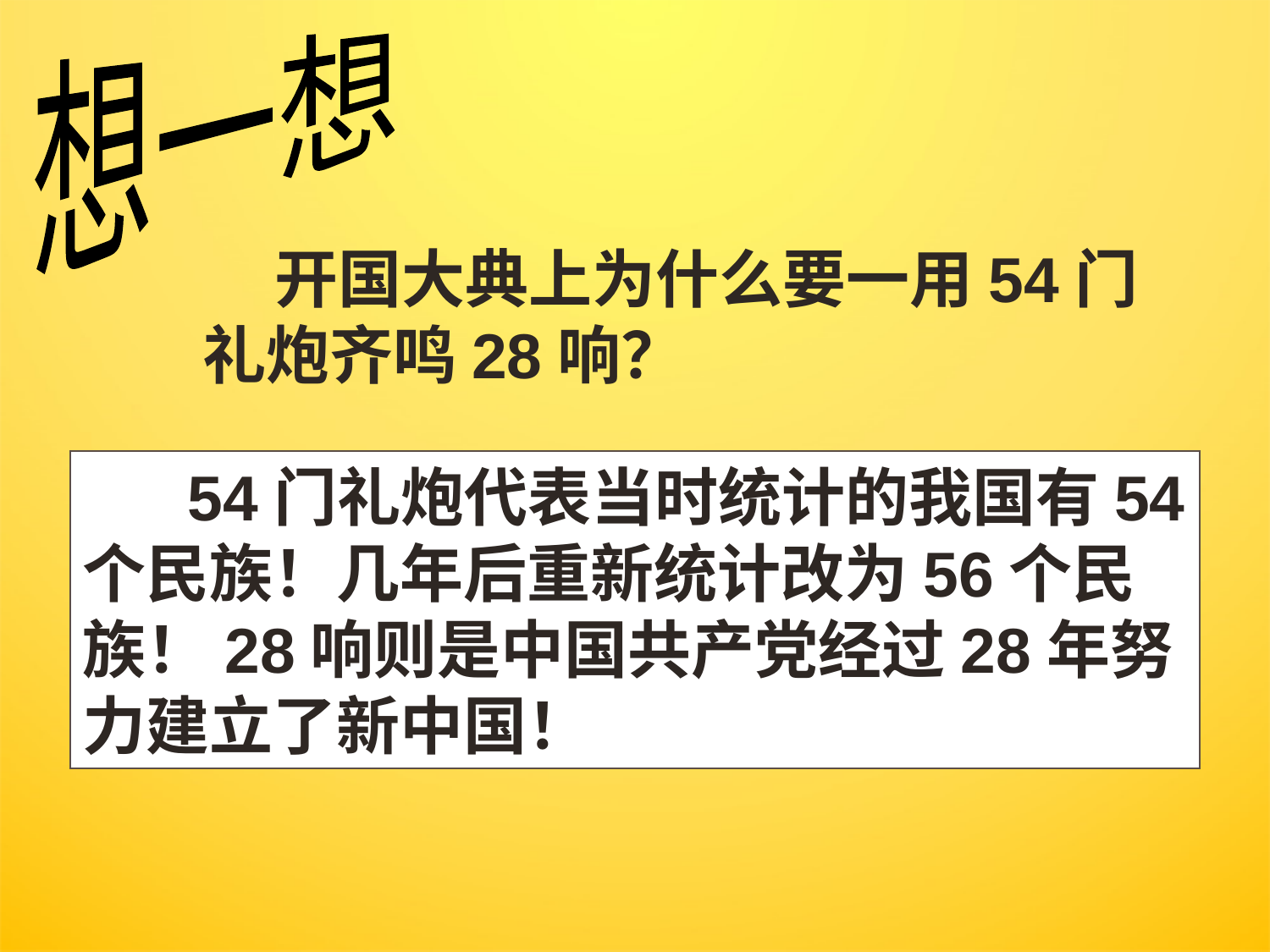

想一想
    开国大典上为什么要一用54门礼炮齐鸣28响？
      54门礼炮代表当时统计的我国有54个民族！几年后重新统计改为56个民族！28响则是中国共产党经过28年努力建立了新中国！